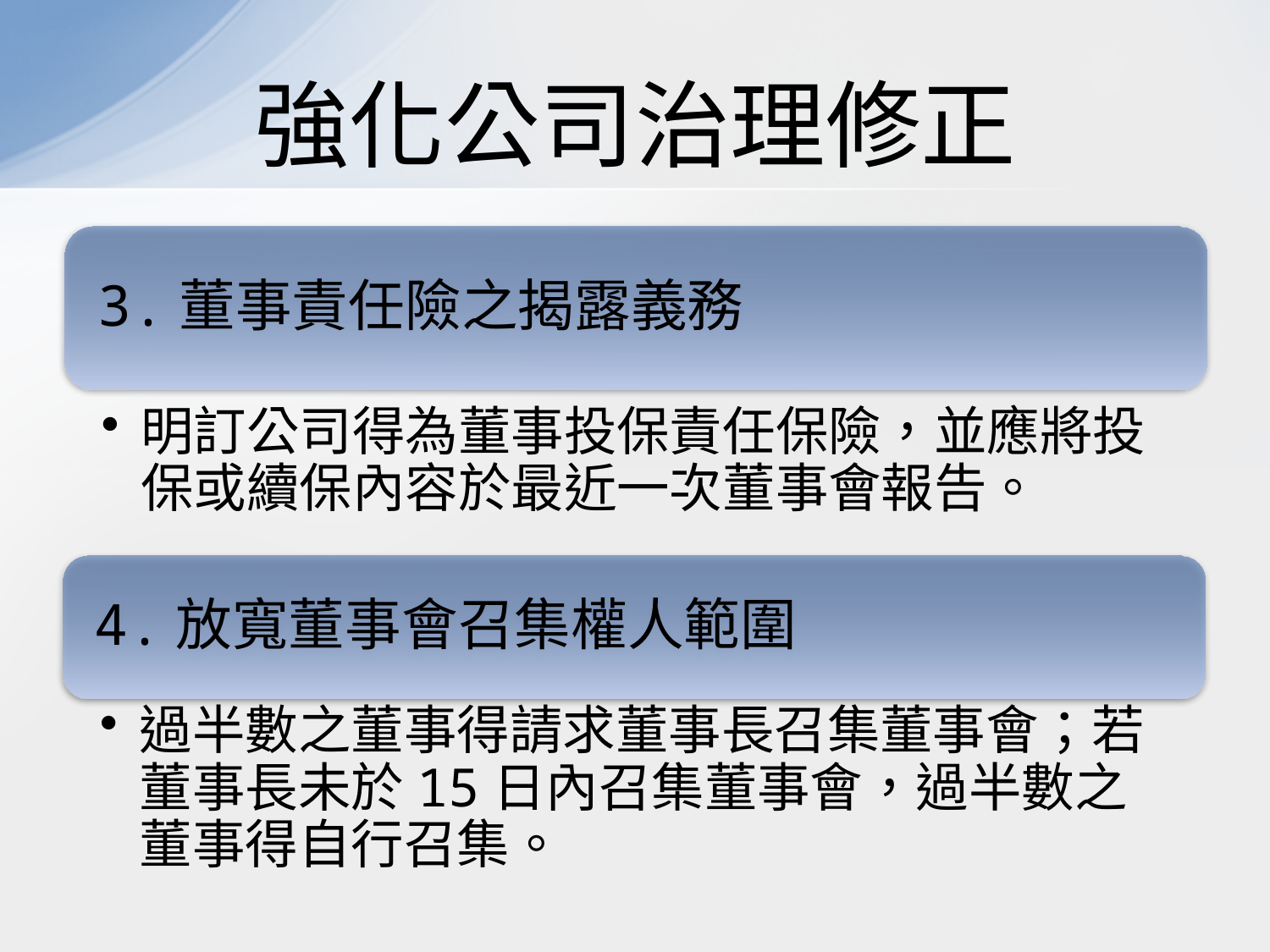

# 強化公司治理修正
3.董事責任險之揭露義務
明訂公司得為董事投保責任保險，並應將投保或續保內容於最近一次董事會報告。
4.放寬董事會召集權人範圍
過半數之董事得請求董事長召集董事會；若董事長未於15日內召集董事會，過半數之董事得自行召集。